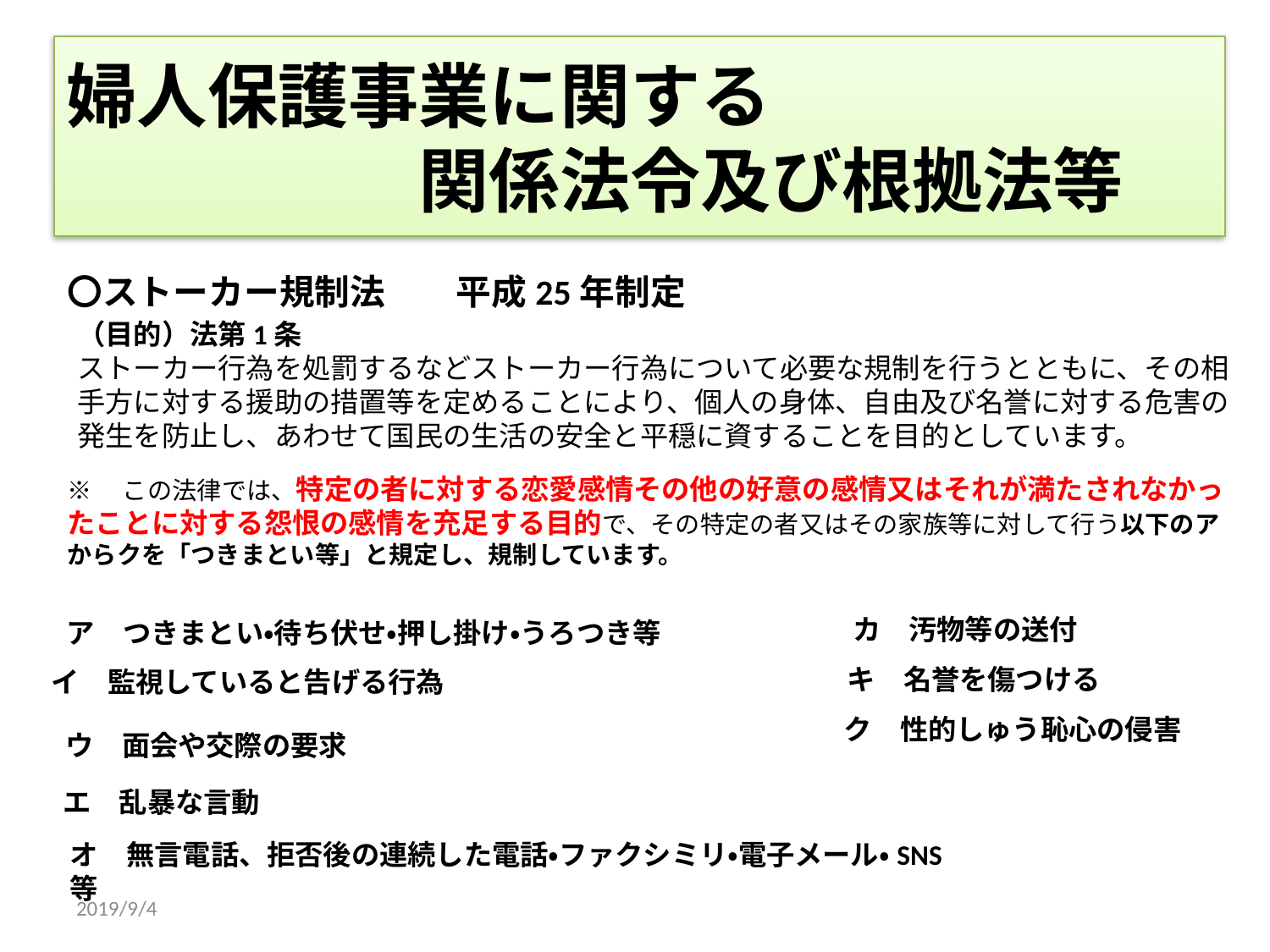

# 婦人保護事業に関する 　　　　　関係法令及び根拠法等
〇ストーカー規制法　　平成25年制定
（目的）法第1条
ストーカー行為を処罰するなどストーカー行為について必要な規制を行うとともに、その相手方に対する援助の措置等を定めることにより、個人の身体、自由及び名誉に対する危害の発生を防止し、あわせて国民の生活の安全と平穏に資することを目的としています。
※　この法律では、特定の者に対する恋愛感情その他の好意の感情又はそれが満たされなかったことに対する怨恨の感情を充足する目的で、その特定の者又はその家族等に対して行う以下のアからクを「つきまとい等」と規定し、規制しています。

カ　汚物等の送付
ア　つきまとい・待ち伏せ・押し掛け・うろつき等
キ　名誉を傷つける
イ　監視していると告げる行為
ク　性的しゅう恥心の侵害
ウ　面会や交際の要求
エ　乱暴な言動
オ　無言電話、拒否後の連続した電話・ファクシミリ・電子メール・SNS等
2019/9/4